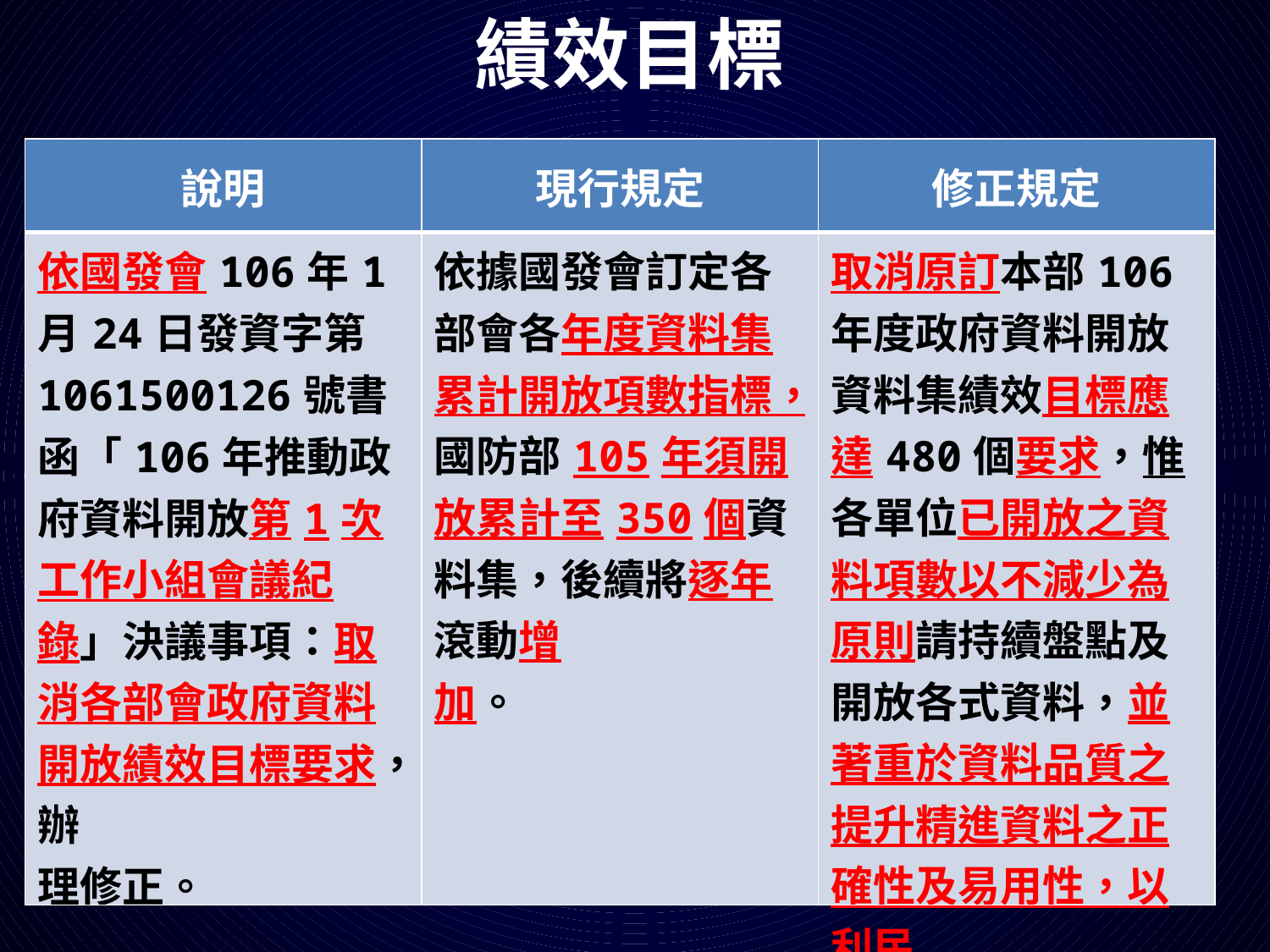

績效目標
| 說明 | 現行規定 | 修正規定 |
| --- | --- | --- |
| 依國發會106年1月24日發資字第1061500126號書函「106年推動政府資料開放第1次工作小組會議紀錄」決議事項：取消各部會政府資料開放績效目標要求，辦 理修正。 | 依據國發會訂定各部會各年度資料集累計開放項數指標，國防部105年須開放累計至350個資料集，後續將逐年滾動增 加。 | 取消原訂本部106年度政府資料開放資料集績效目標應達480個要求，惟各單位已開放之資料項數以不減少為原則請持續盤點及開放各式資料，並著重於資料品質之提升精進資料之正確性及易用性，以利民 眾使用。 |